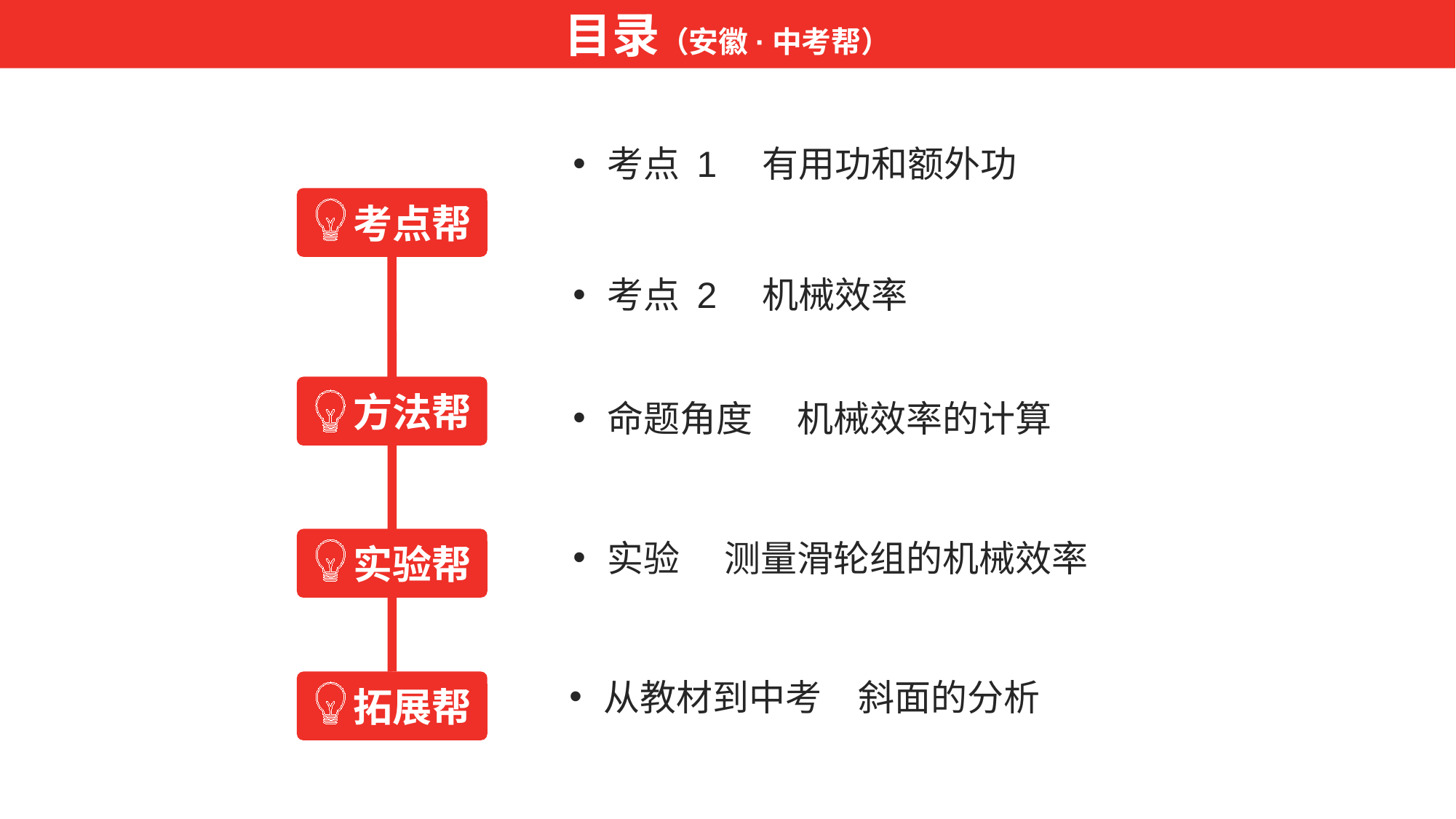

目录（安徽·中考帮）
考点 1　有用功和额外功
考点 2　机械效率
考点帮

命题角度 　机械效率的计算
方法帮

实验 　测量滑轮组的机械效率
实验帮

从教材到中考　斜面的分析
拓展帮